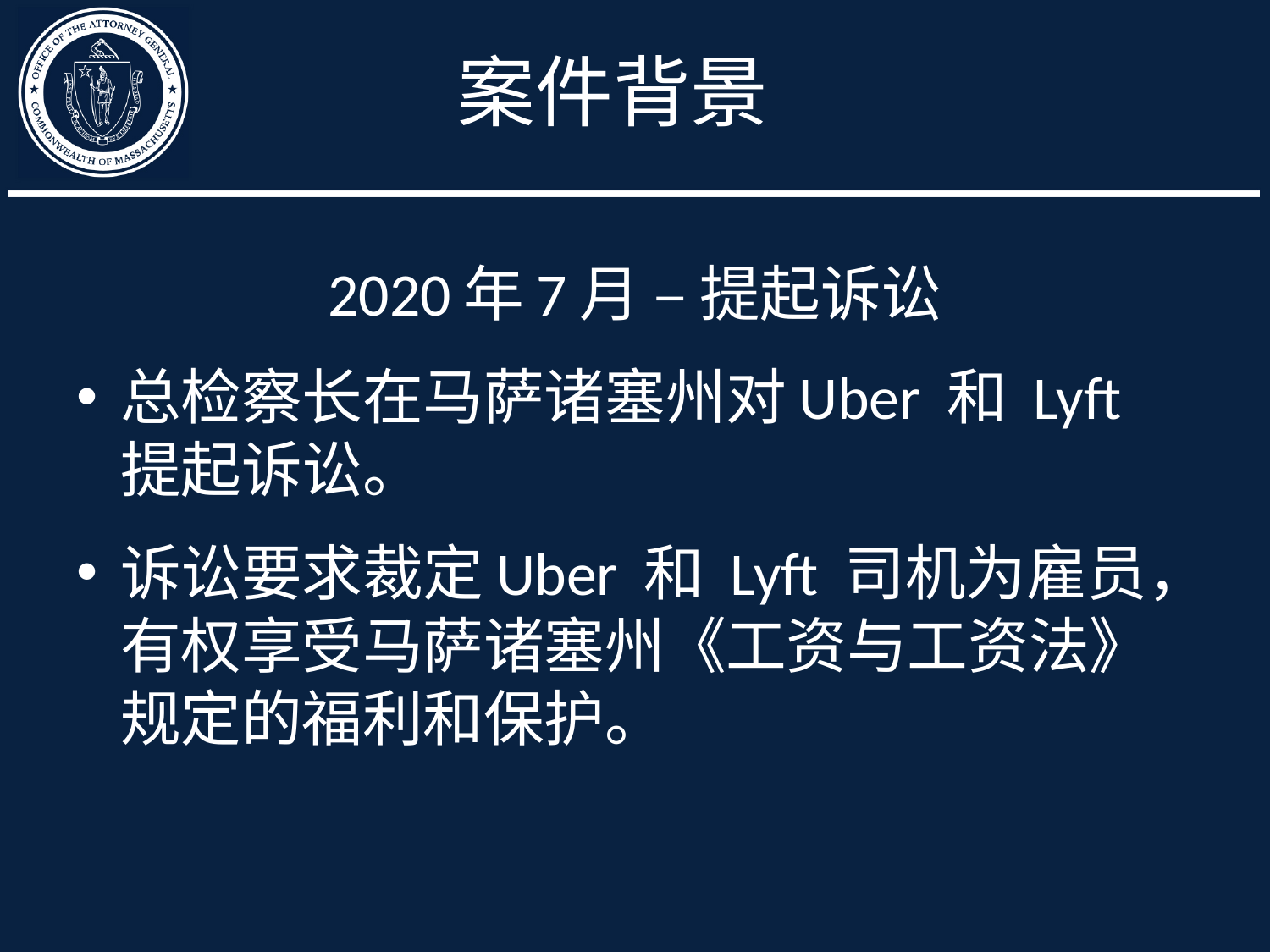

# 案件背景
2020年7月 – 提起诉讼
总检察长在马萨诸塞州对Uber 和 Lyft提起诉讼。
诉讼要求裁定Uber 和 Lyft 司机为雇员，有权享受马萨诸塞州《工资与工资法》规定的福利和保护。